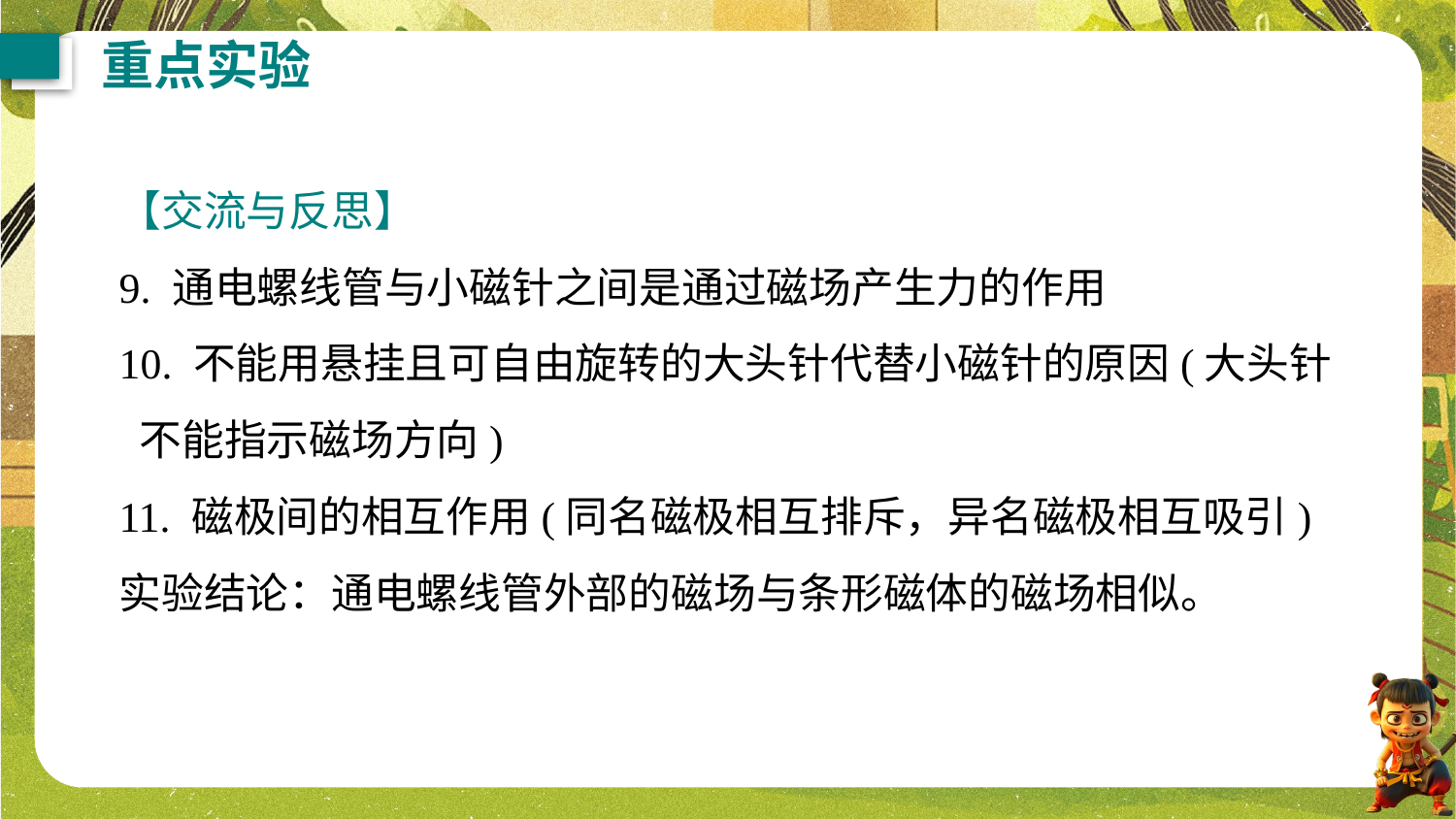

重点实验

【交流与反思】
9. 通电螺线管与小磁针之间是通过磁场产生力的作用
10. 不能用悬挂且可自由旋转的大头针代替小磁针的原因(大头针不能指示磁场方向)
11. 磁极间的相互作用(同名磁极相互排斥，异名磁极相互吸引)
实验结论：通电螺线管外部的磁场与条形磁体的磁场相似。